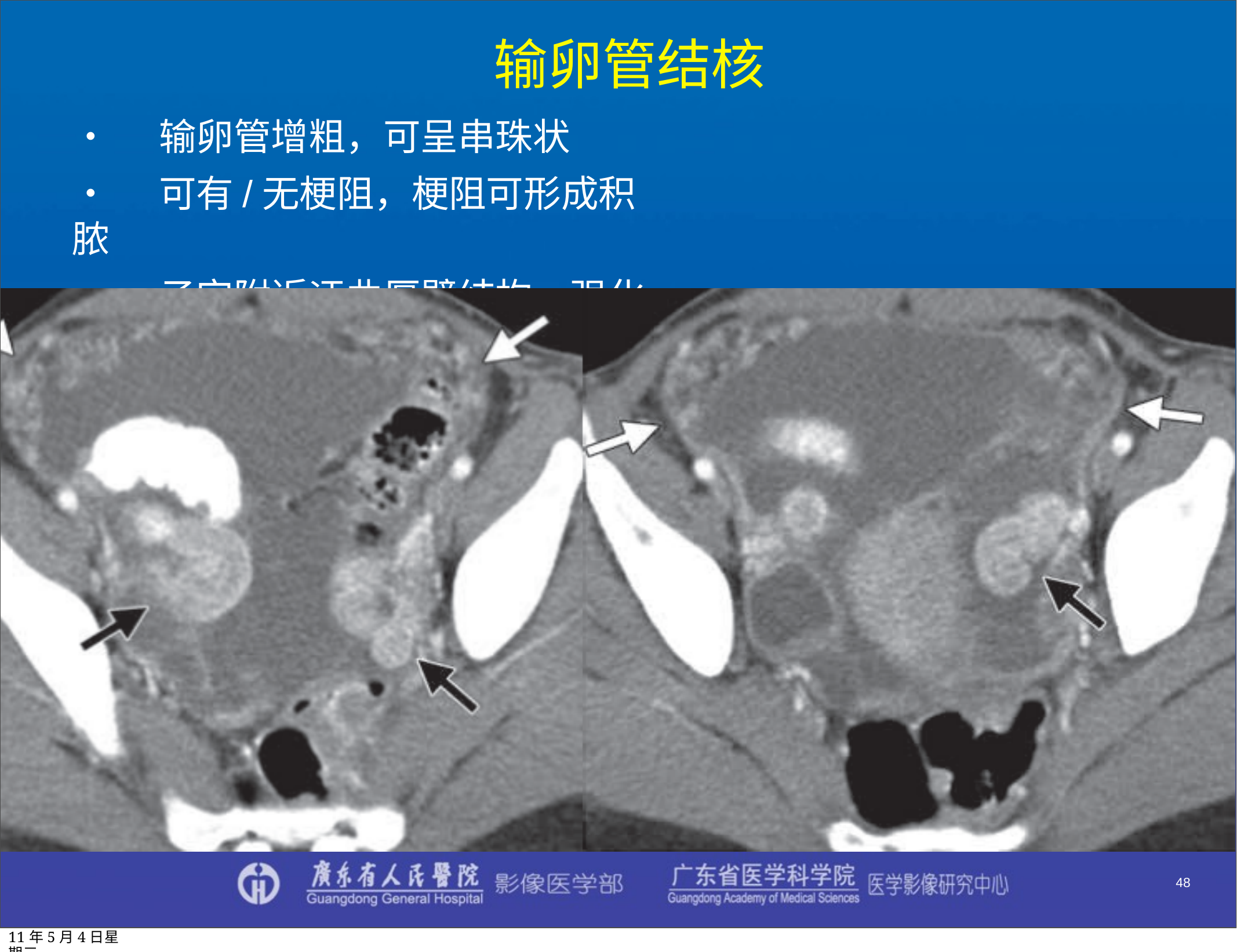

# 输卵管结核
•	输卵管增粗，可呈串珠状
•	可有/无梗阻，梗阻可形成积脓
•	子宫附近迂曲厚壁结构，强化明显

48
11年5月4日星期三